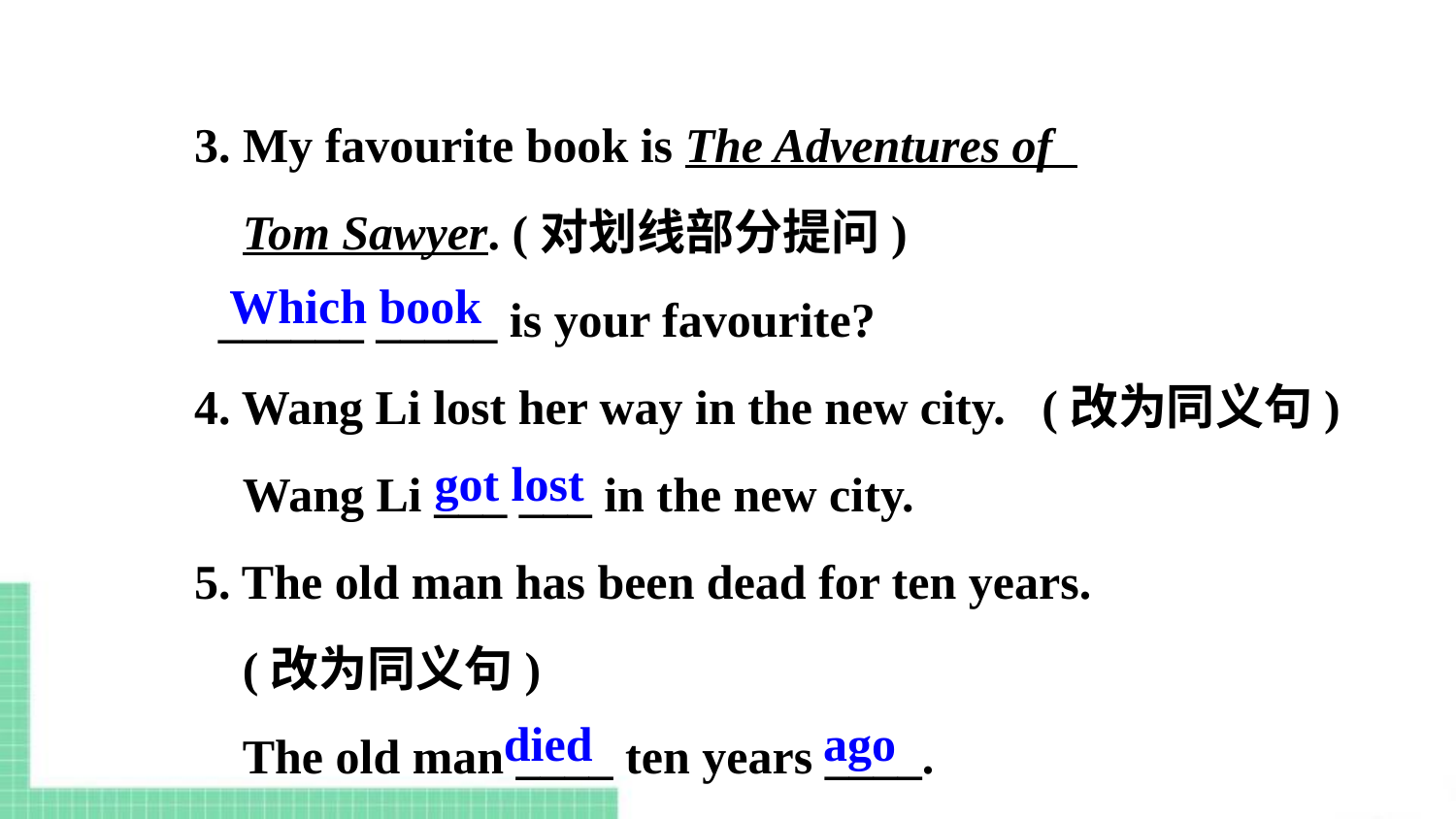

3. My favourite book is The Adventures of
    Tom Sawyer. (对划线部分提问)
  ______ _____ is your favourite?
4. Wang Li lost her way in the new city.   (改为同义句)
    Wang Li ___ ___ in the new city.
5. The old man has been dead for ten years.
    (改为同义句)
    The old man ____ ten years ____.
Which book
got lost
 died                   ago